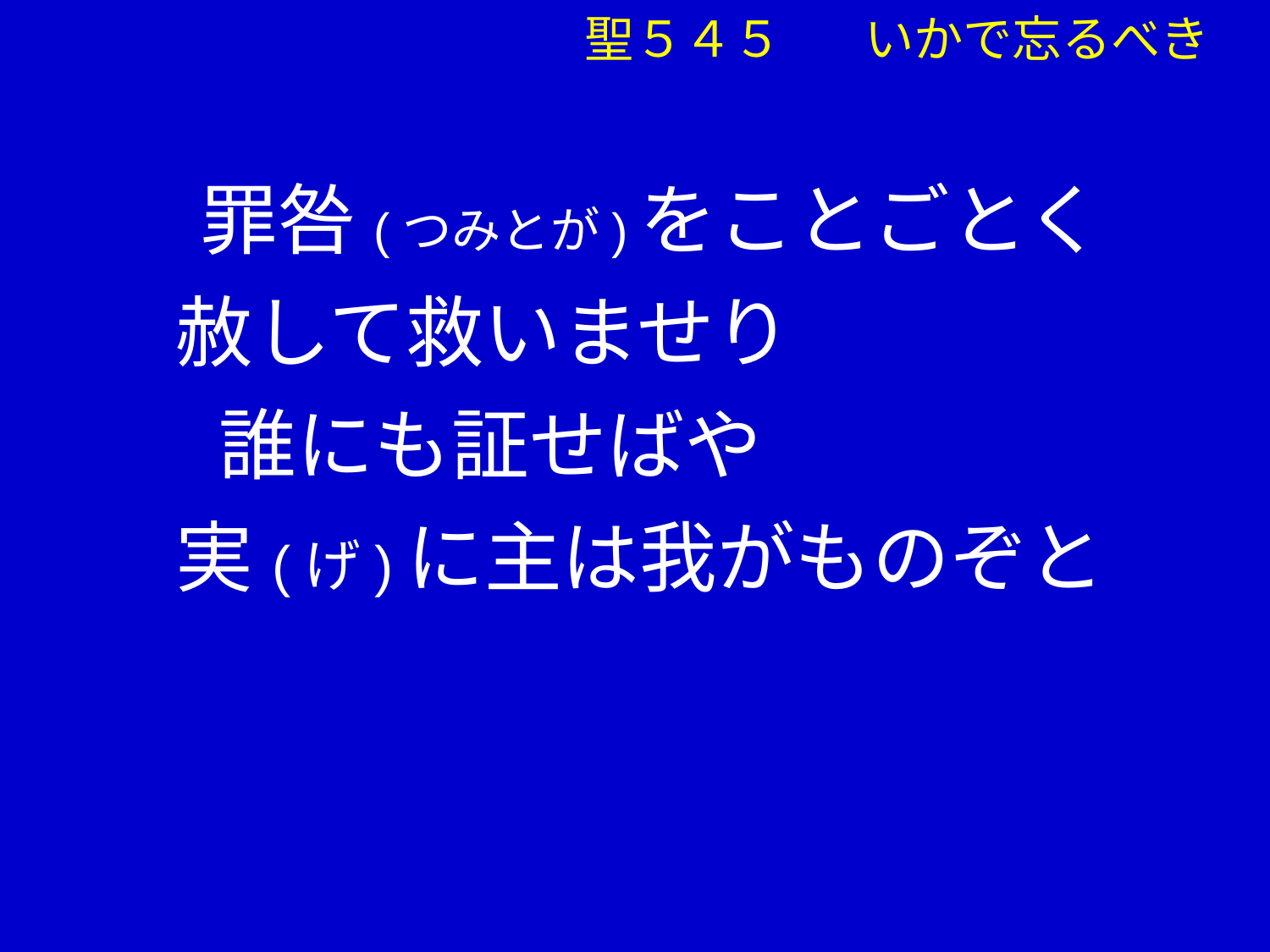

聖５４５   　いかで忘るべき
　 罪咎(つみとが)をことごとく
   赦して救いませり
 　誰にも証せばや
   実(げ)に主は我がものぞと